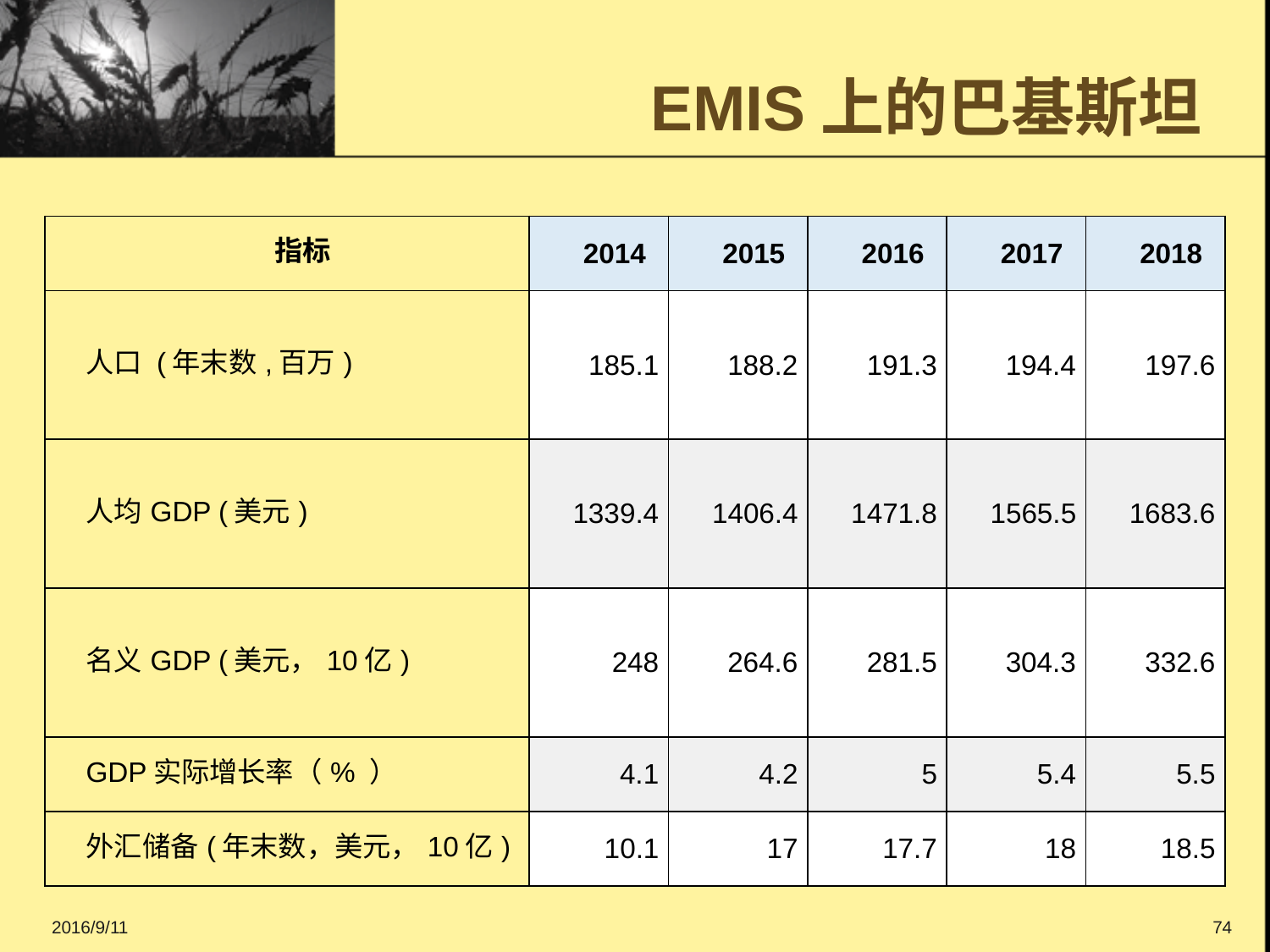

# EMIS上的巴基斯坦
| 指标 | 2014 | 2015 | 2016 | 2017 | 2018 |
| --- | --- | --- | --- | --- | --- |
| 人口 (年末数,百万) | 185.1 | 188.2 | 191.3 | 194.4 | 197.6 |
| 人均GDP (美元) | 1339.4 | 1406.4 | 1471.8 | 1565.5 | 1683.6 |
| 名义GDP (美元，10亿) | 248 | 264.6 | 281.5 | 304.3 | 332.6 |
| GDP实际增长率（% ） | 4.1 | 4.2 | 5 | 5.4 | 5.5 |
| 外汇储备(年末数，美元，10亿) | 10.1 | 17 | 17.7 | 18 | 18.5 |

2016/9/11

74